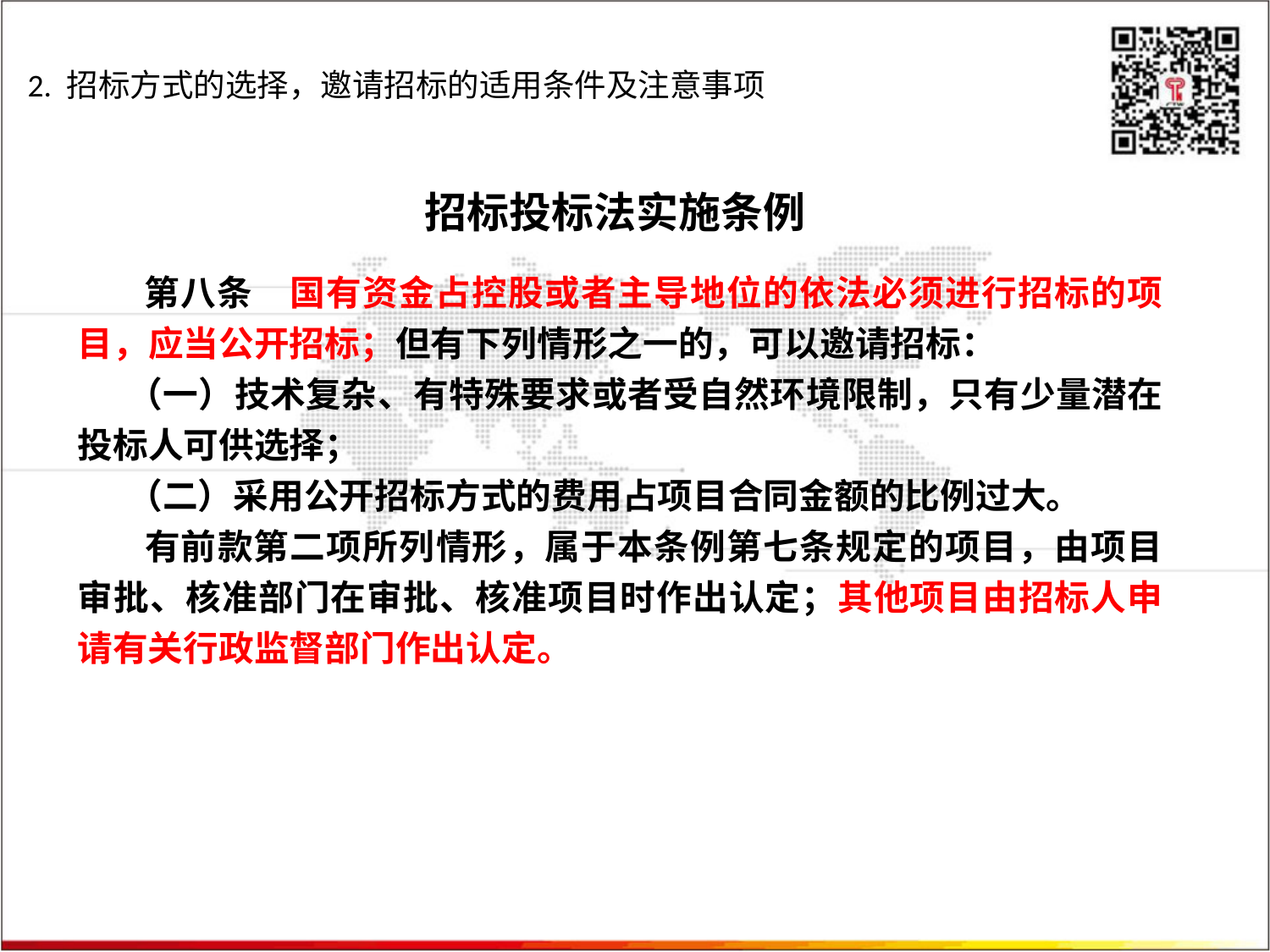

2. 招标方式的选择，邀请招标的适用条件及注意事项
# 招标投标法实施条例
 第八条　国有资金占控股或者主导地位的依法必须进行招标的项目，应当公开招标；但有下列情形之一的，可以邀请招标：
（一）技术复杂、有特殊要求或者受自然环境限制，只有少量潜在投标人可供选择；
（二）采用公开招标方式的费用占项目合同金额的比例过大。
 有前款第二项所列情形，属于本条例第七条规定的项目，由项目审批、核准部门在审批、核准项目时作出认定；其他项目由招标人申请有关行政监督部门作出认定。